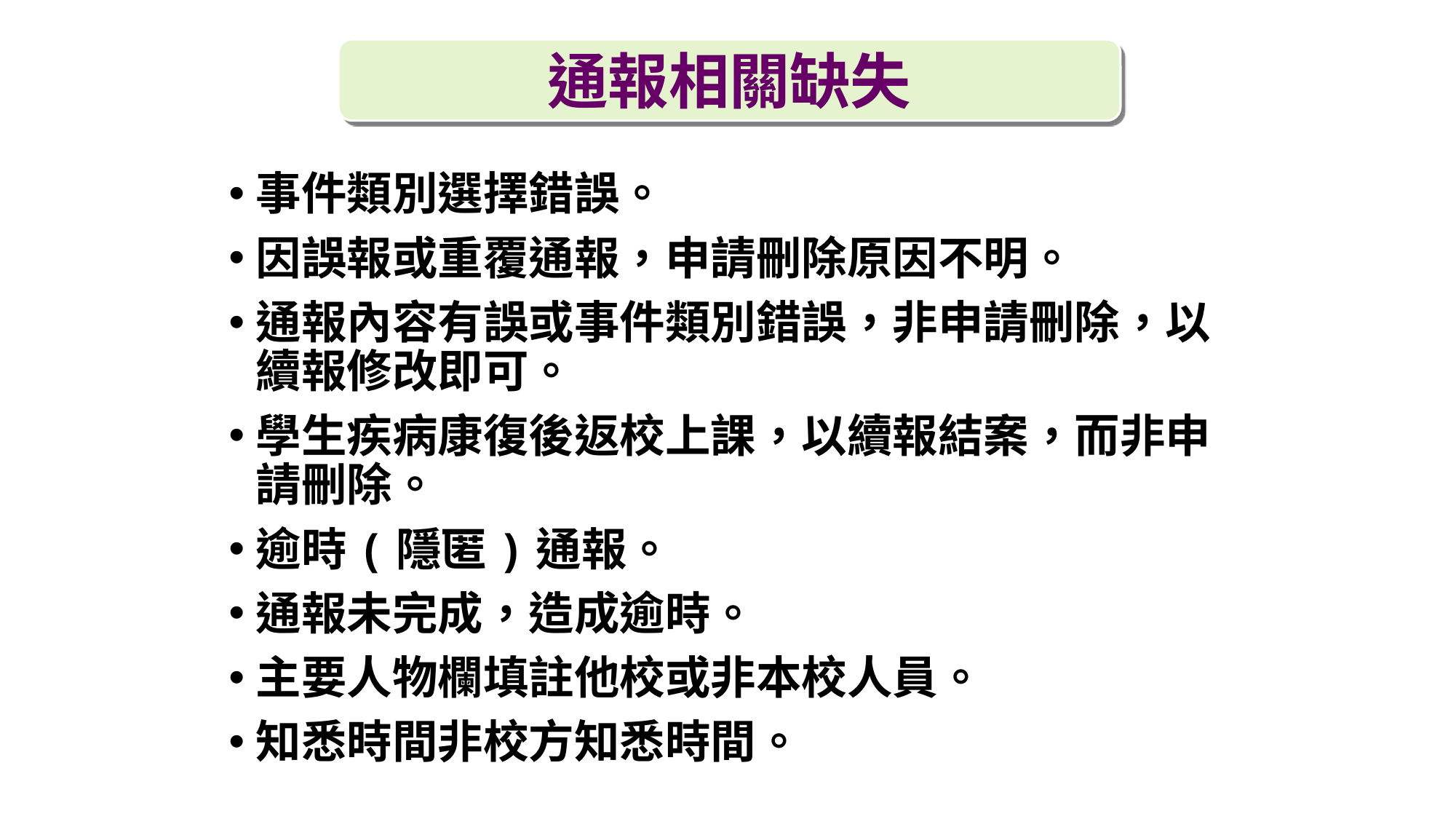

通報相關缺失
事件類別選擇錯誤。
因誤報或重覆通報，申請刪除原因不明。
通報內容有誤或事件類別錯誤，非申請刪除，以續報修改即可。
學生疾病康復後返校上課，以續報結案，而非申請刪除。
逾時(隱匿)通報。
通報未完成，造成逾時。
主要人物欄填註他校或非本校人員。
知悉時間非校方知悉時間。